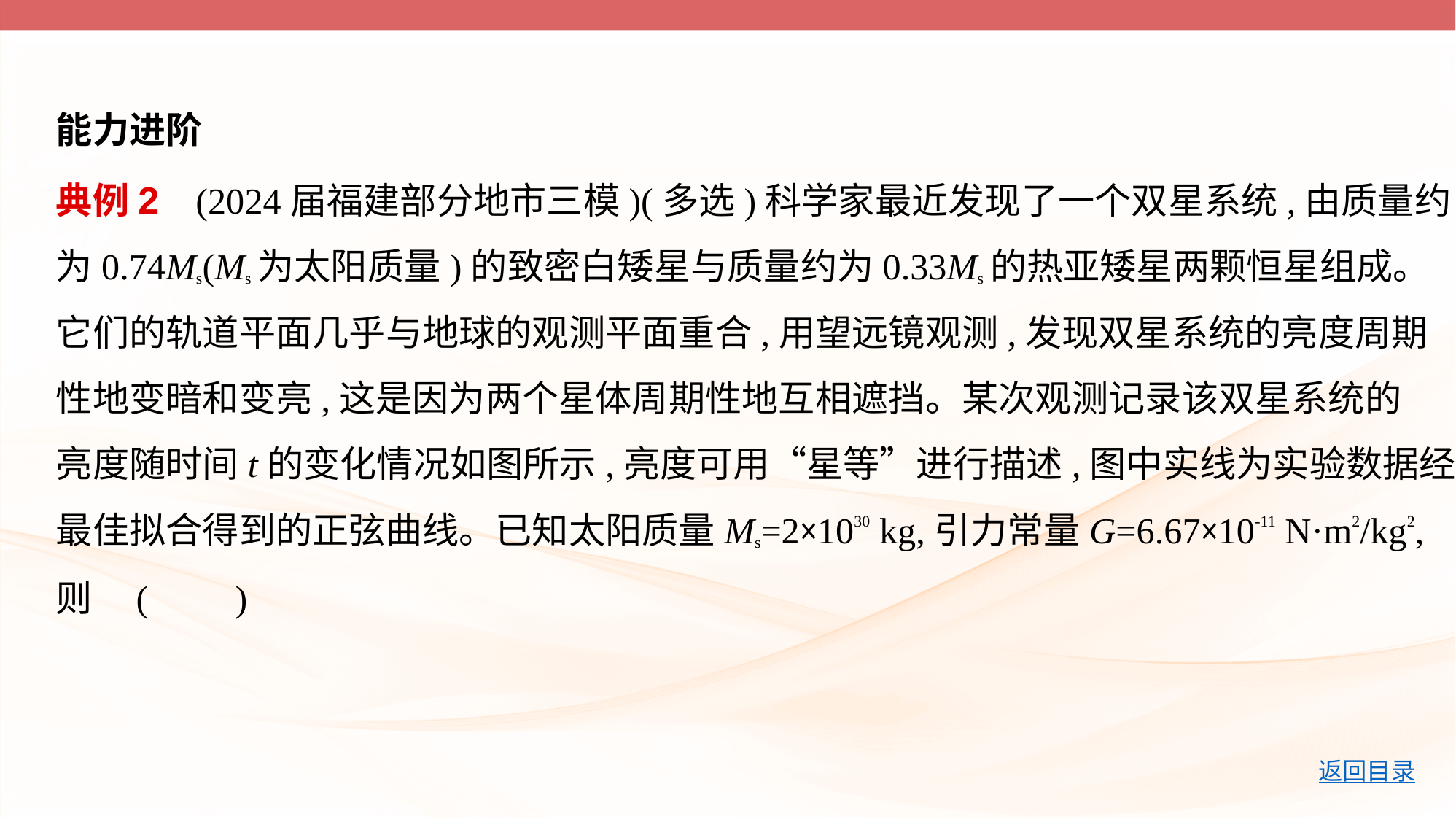

能力进阶
典例2    (2024届福建部分地市三模)(多选)科学家最近发现了一个双星系统,由质量约
为0.74Ms(Ms为太阳质量)的致密白矮星与质量约为0.33Ms的热亚矮星两颗恒星组成。
它们的轨道平面几乎与地球的观测平面重合,用望远镜观测,发现双星系统的亮度周期
性地变暗和变亮,这是因为两个星体周期性地互相遮挡。某次观测记录该双星系统的
亮度随时间t的变化情况如图所示,亮度可用“星等”进行描述,图中实线为实验数据经
最佳拟合得到的正弦曲线。已知太阳质量Ms=2×1030 kg,引力常量G=6.67×10-11 N·m2/kg2,
则 (　    )